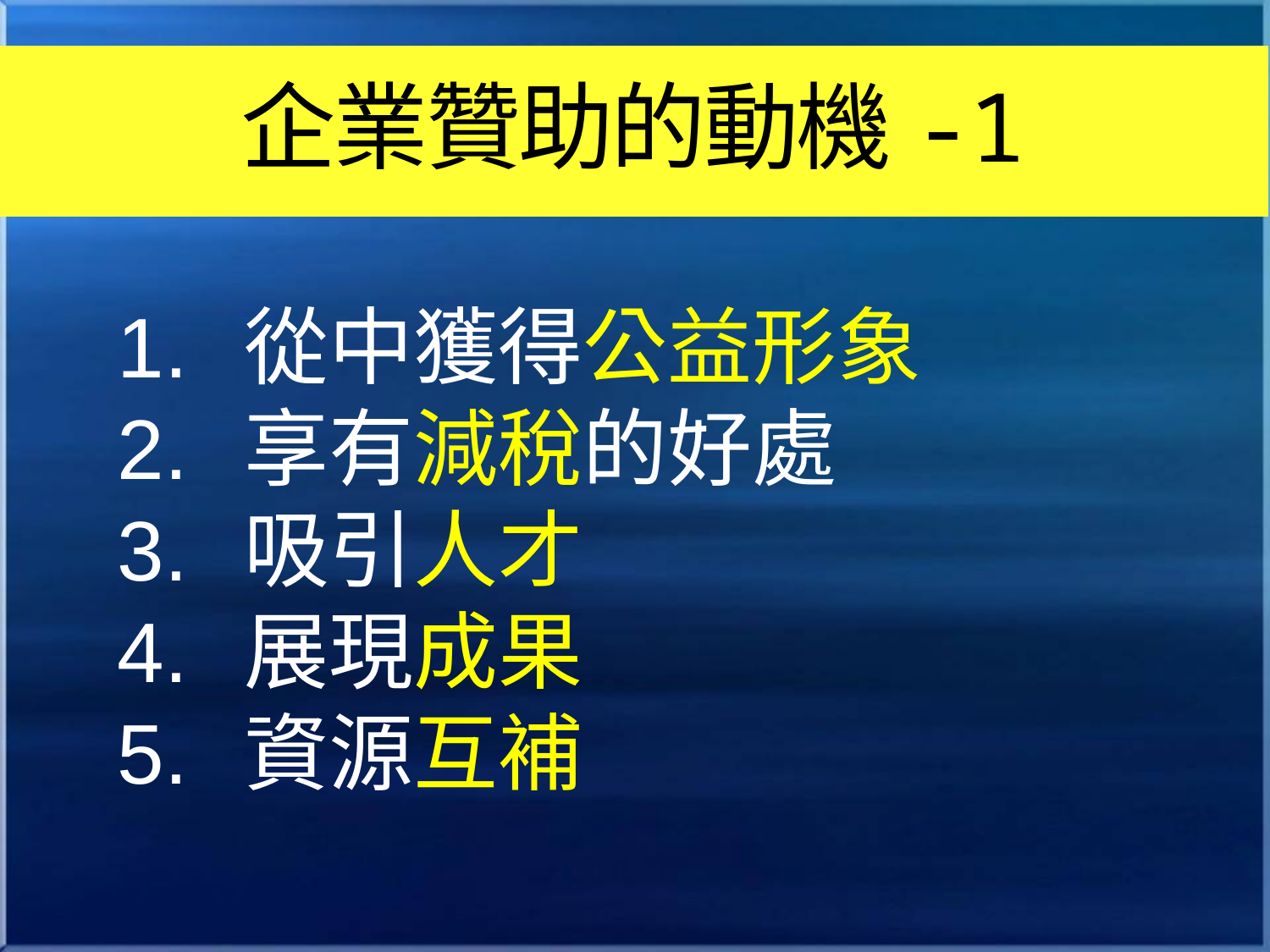

企業贊助的動機-1
從中獲得公益形象
享有減稅的好處
吸引人才
展現成果
資源互補